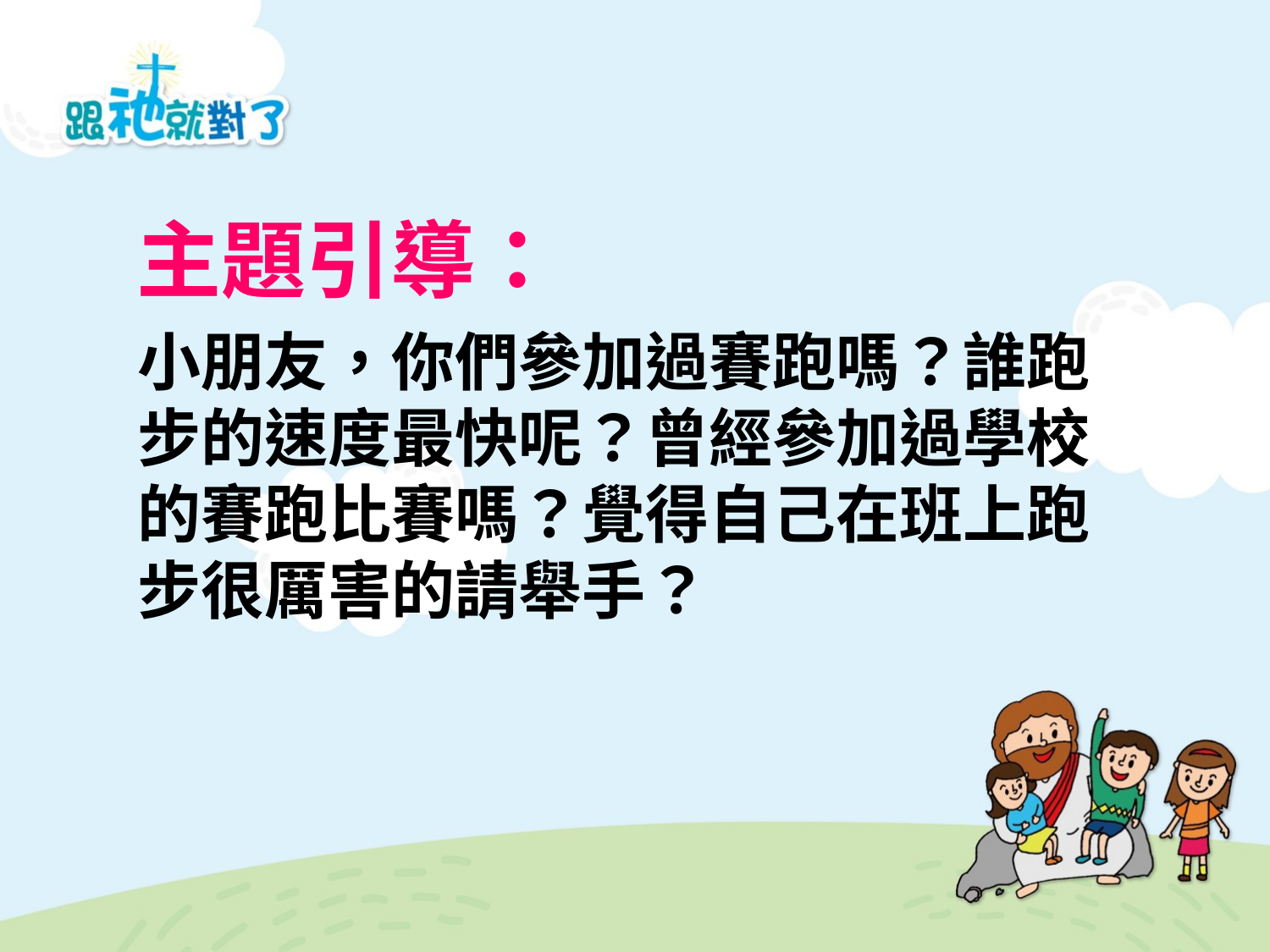

主題引導：
小朋友，你們參加過賽跑嗎？誰跑步的速度最快呢？曾經參加過學校的賽跑比賽嗎？覺得自己在班上跑步很厲害的請舉手？